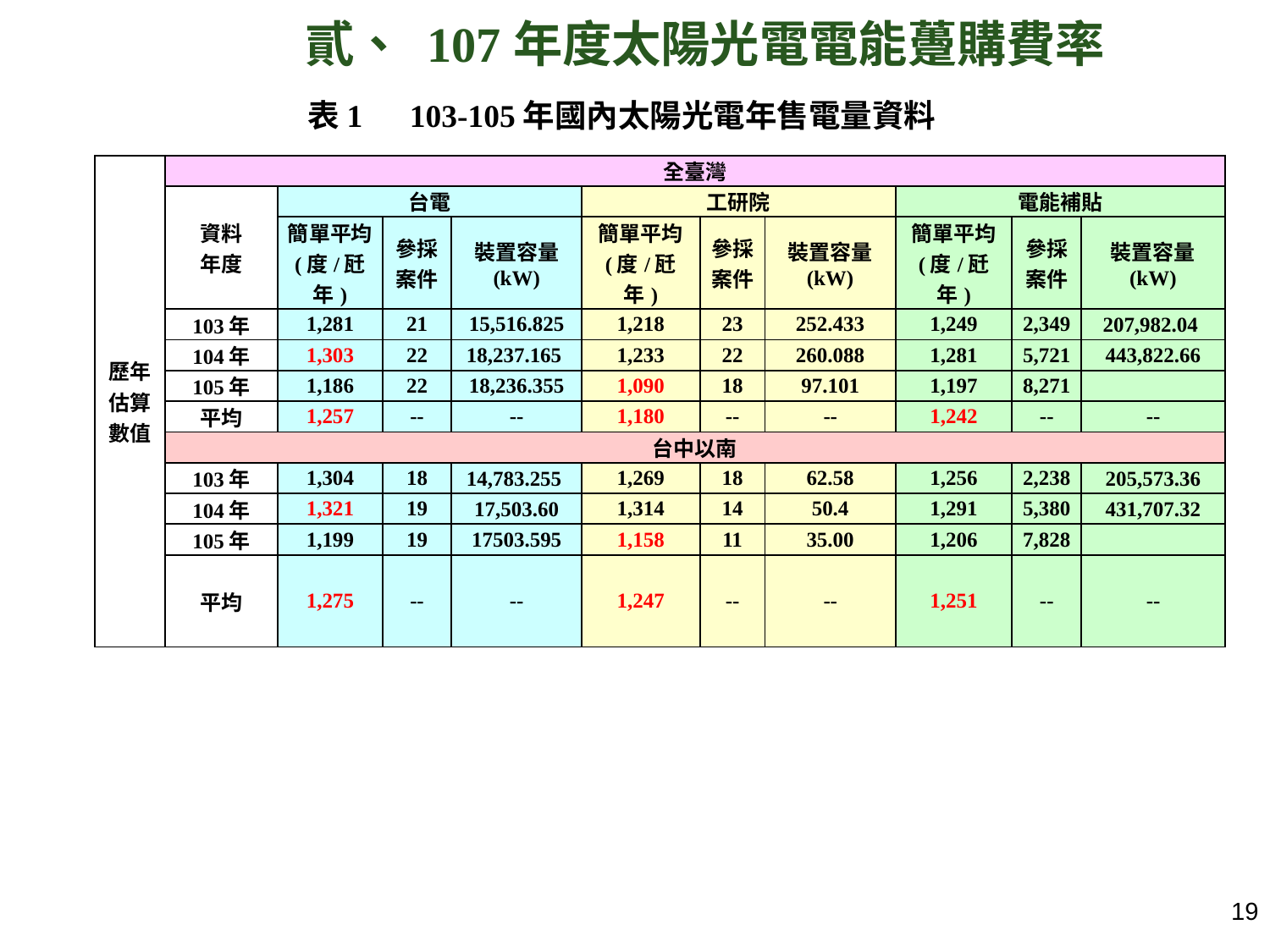

貳、 107年度太陽光電電能躉購費率
表1　103-105年國內太陽光電年售電量資料

| 歷年估算數值 | 全臺灣 |  |  |  |  |  |  |  |  |  |
| --- | --- | --- | --- | --- | --- | --- | --- | --- | --- | --- |
|  | 資料 年度 | 台電 |  |  | 工研院 |  |  | 電能補貼 |  |  |
|  |  | 簡單平均 (度/瓩年) | 參採案件 | 裝置容量 (kW) | 簡單平均 (度/瓩年) | 參採案件 | 裝置容量 (kW) | 簡單平均 (度/瓩年) | 參採案件 | 裝置容量 (kW) |
|  | 103年 | 1,281 | 21 | 15,516.825 | 1,218 | 23 | 252.433 | 1,249 | 2,349 | 207,982.04 |
|  | 104年 | 1,303 | 22 | 18,237.165 | 1,233 | 22 | 260.088 | 1,281 | 5,721 | 443,822.66 |
|  | 105年 | 1,186 | 22 | 18,236.355 | 1,090 | 18 | 97.101 | 1,197 | 8,271 |  |
|  | 平均 | 1,257 | -- | -- | 1,180 | -- | -- | 1,242 | -- | -- |
|  | 台中以南 |  |  |  |  |  |  |  |  |  |
|  | 103年 | 1,304 | 18 | 14,783.255 | 1,269 | 18 | 62.58 | 1,256 | 2,238 | 205,573.36 |
|  | 104年 | 1,321 | 19 | 17,503.60 | 1,314 | 14 | 50.4 | 1,291 | 5,380 | 431,707.32 |
|  | 105年 | 1,199 | 19 | 17503.595 | 1,158 | 11 | 35.00 | 1,206 | 7,828 |  |
|  | 平均 | 1,275 | -- | -- | 1,247 | -- | -- | 1,251 | -- | -- |
19